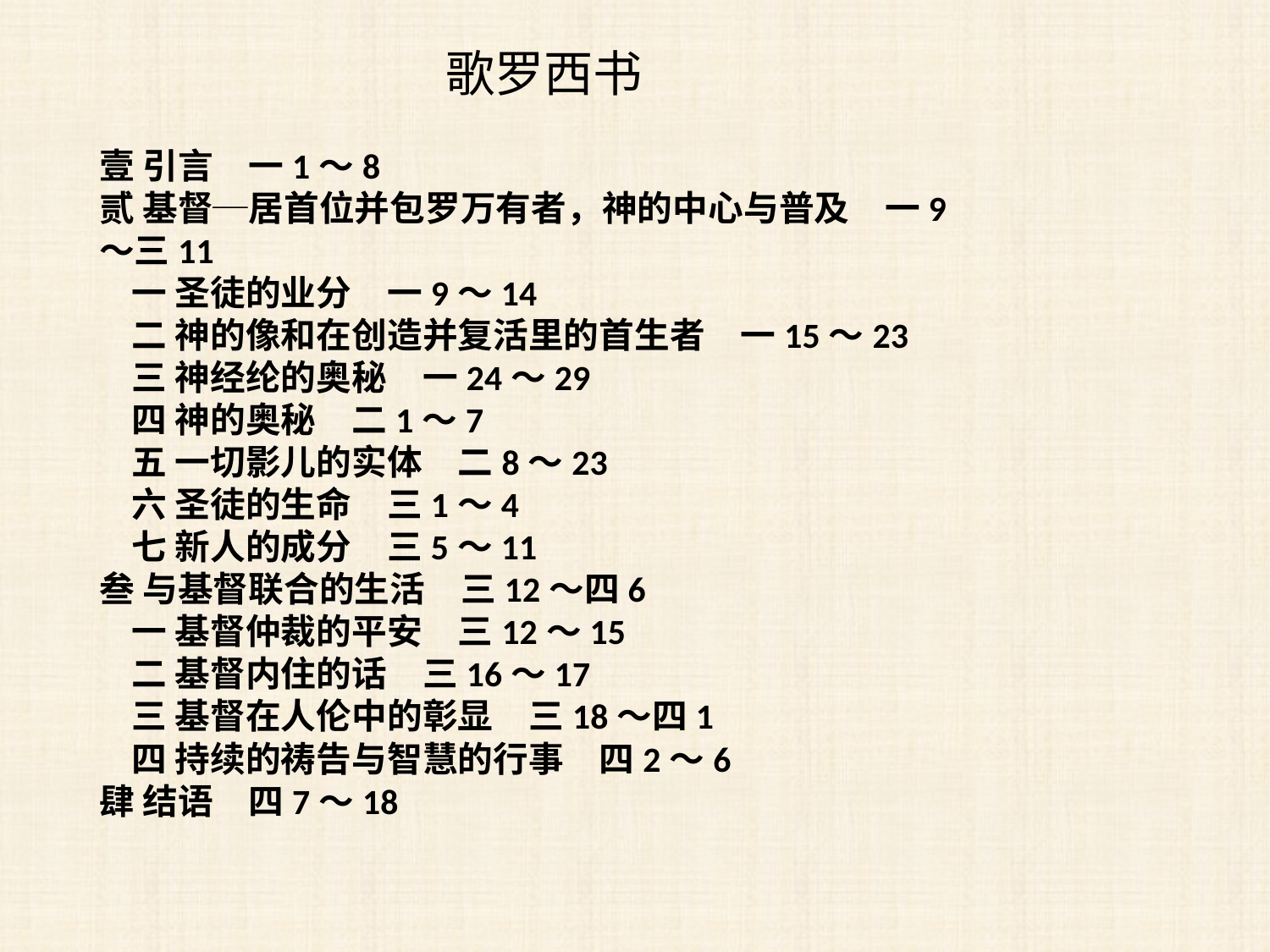

歌罗西书

壹 引言　一1～8
贰 基督─居首位并包罗万有者，神的中心与普及　一9～三11
   一 圣徒的业分　一9～14
   二 神的像和在创造并复活里的首生者　一15～23
   三 神经纶的奥秘　一24～29
   四 神的奥秘　二1～7
   五 一切影儿的实体　二8～23
   六 圣徒的生命　三1～4
   七 新人的成分　三5～11
叁 与基督联合的生活　三12～四6
   一 基督仲裁的平安　三12～15
   二 基督内住的话　三16～17
   三 基督在人伦中的彰显　三18～四1
   四 持续的祷告与智慧的行事　四2～6
肆 结语　四7～18